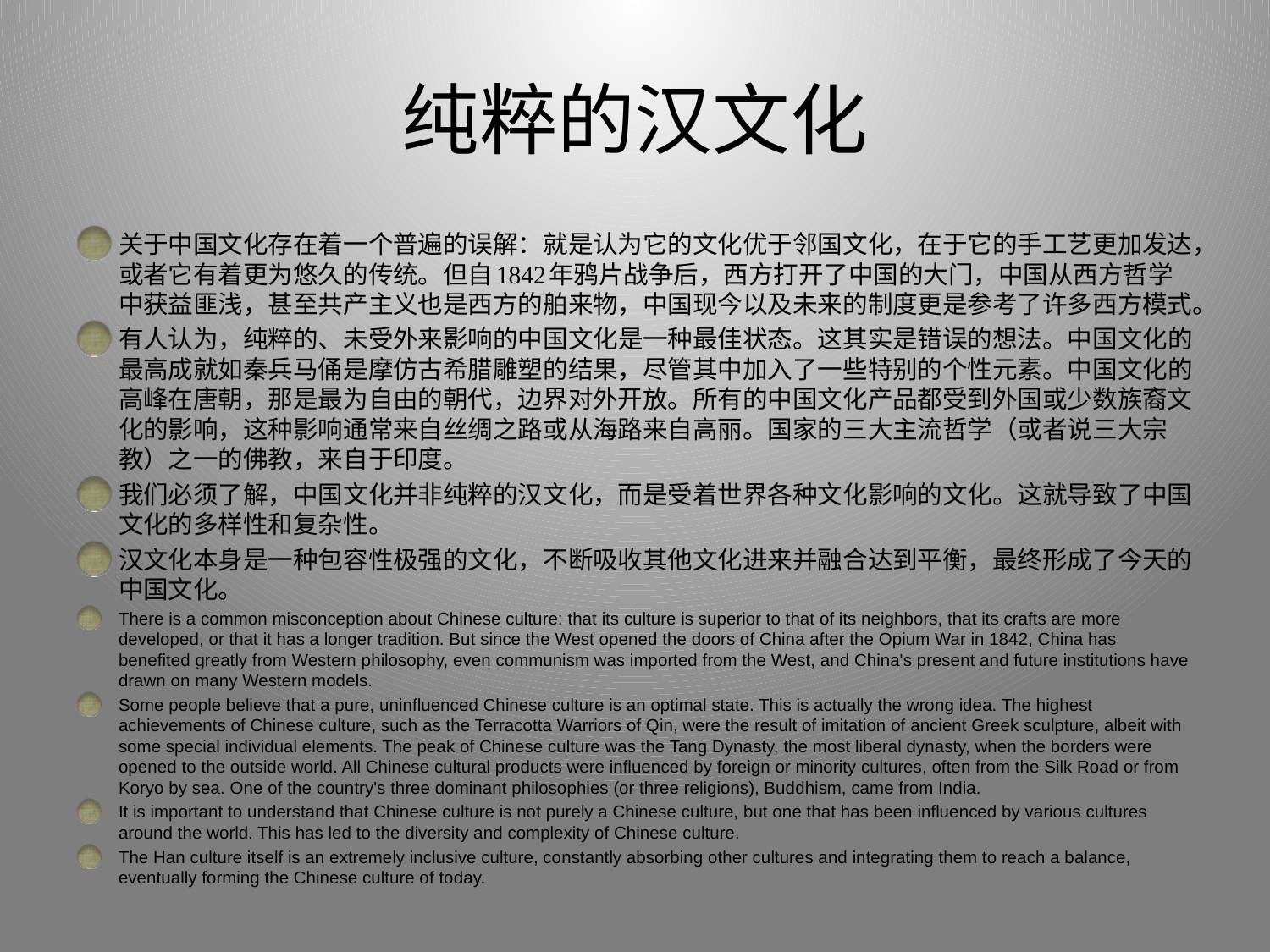

# 纯粹的汉文化
关于中国文化存在着一个普遍的误解：就是认为它的文化优于邻国文化，在于它的手工艺更加发达，或者它有着更为悠久的传统。但自1842年鸦片战争后，西方打开了中国的大门，中国从西方哲学中获益匪浅，甚至共产主义也是西方的舶来物，中国现今以及未来的制度更是参考了许多西方模式。
有人认为，纯粹的、未受外来影响的中国文化是一种最佳状态。这其实是错误的想法。中国文化的最高成就如秦兵马俑是摩仿古希腊雕塑的结果，尽管其中加入了一些特别的个性元素。中国文化的高峰在唐朝，那是最为自由的朝代，边界对外开放。所有的中国文化产品都受到外国或少数族裔文化的影响，这种影响通常来自丝绸之路或从海路来自高丽。国家的三大主流哲学（或者说三大宗教）之一的佛教，来自于印度。
我们必须了解，中国文化并非纯粹的汉文化，而是受着世界各种文化影响的文化。这就导致了中国文化的多样性和复杂性。
汉文化本身是一种包容性极强的文化，不断吸收其他文化进来并融合达到平衡，最终形成了今天的中国文化。
There is a common misconception about Chinese culture: that its culture is superior to that of its neighbors, that its crafts are more developed, or that it has a longer tradition. But since the West opened the doors of China after the Opium War in 1842, China has benefited greatly from Western philosophy, even communism was imported from the West, and China's present and future institutions have drawn on many Western models.
Some people believe that a pure, uninfluenced Chinese culture is an optimal state. This is actually the wrong idea. The highest achievements of Chinese culture, such as the Terracotta Warriors of Qin, were the result of imitation of ancient Greek sculpture, albeit with some special individual elements. The peak of Chinese culture was the Tang Dynasty, the most liberal dynasty, when the borders were opened to the outside world. All Chinese cultural products were influenced by foreign or minority cultures, often from the Silk Road or from Koryo by sea. One of the country's three dominant philosophies (or three religions), Buddhism, came from India.
It is important to understand that Chinese culture is not purely a Chinese culture, but one that has been influenced by various cultures around the world. This has led to the diversity and complexity of Chinese culture.
The Han culture itself is an extremely inclusive culture, constantly absorbing other cultures and integrating them to reach a balance, eventually forming the Chinese culture of today.